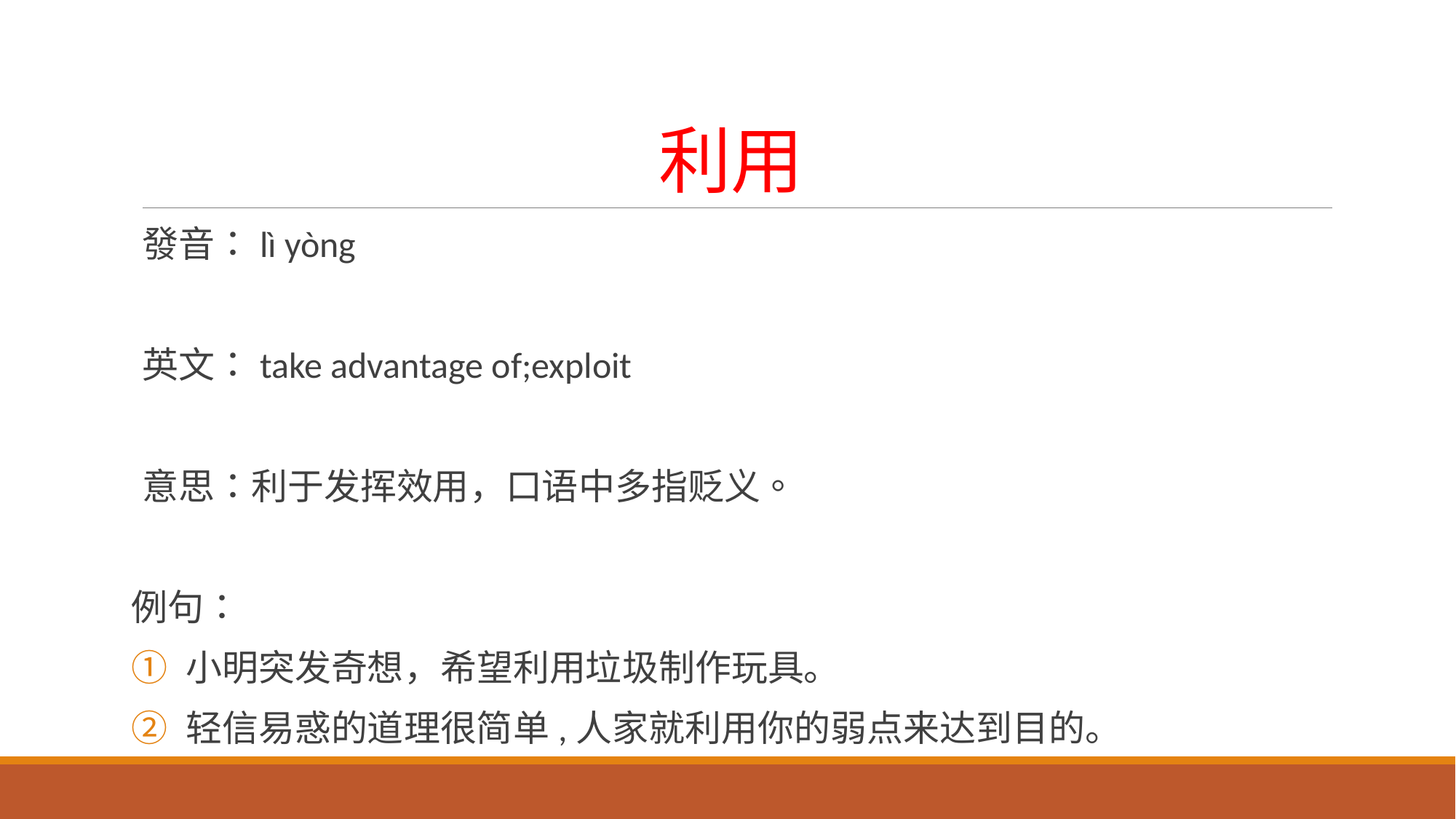

# 利用
發音：lì yòng

英文：take advantage of;exploit

意思：利于发挥效用，口语中多指贬义。

例句：
小明突发奇想，希望利用垃圾制作玩具。
轻信易惑的道理很简单,人家就利用你的弱点来达到目的。